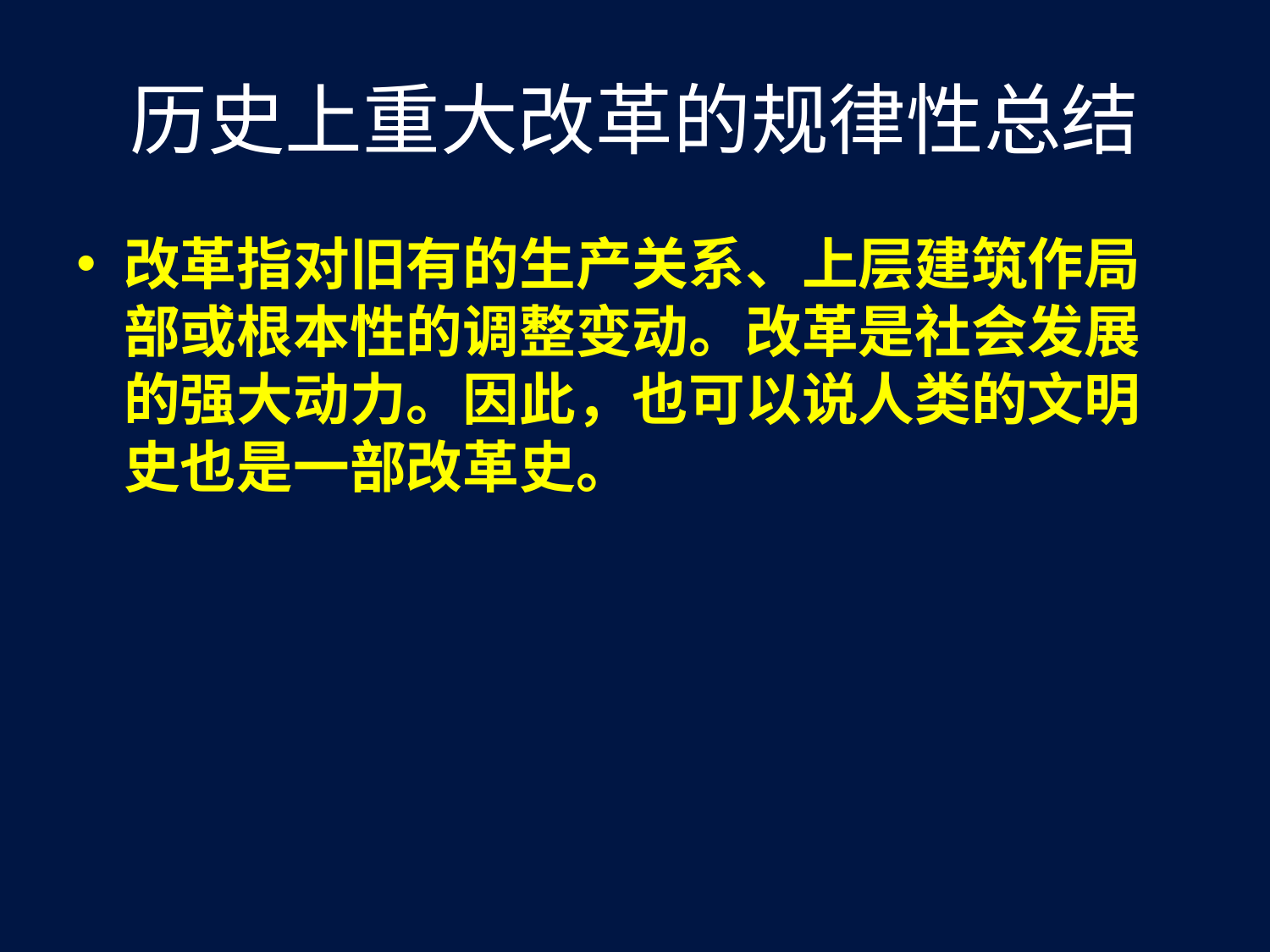

# 历史上重大改革的规律性总结
改革指对旧有的生产关系、上层建筑作局部或根本性的调整变动。改革是社会发展的强大动力。因此，也可以说人类的文明史也是一部改革史。